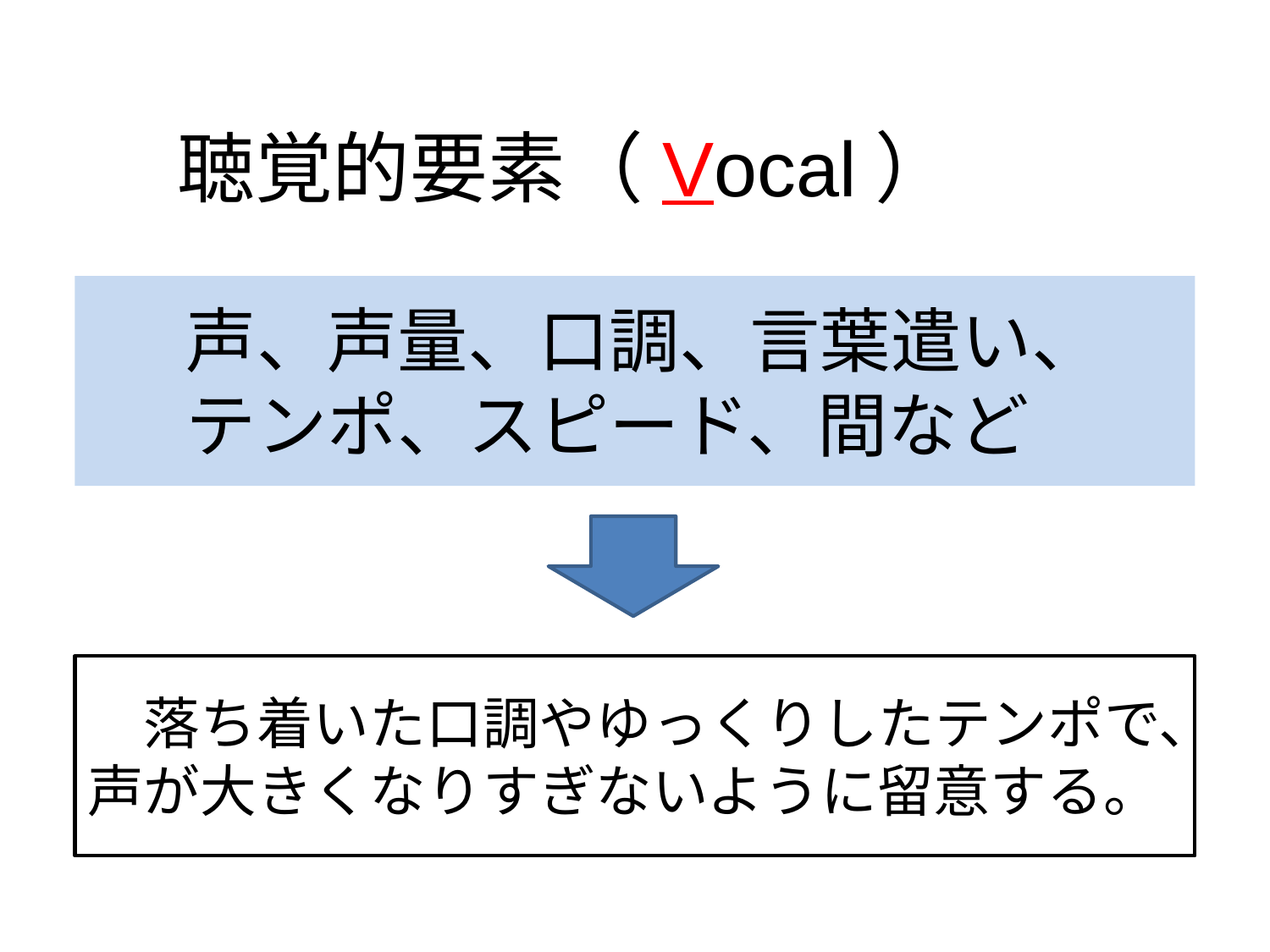

聴覚的要素（Vocal）
声、声量、口調、言葉遣い、
テンポ、スピード、間など

　落ち着いた口調やゆっくりしたテンポで、声が大きくなりすぎないように留意する。